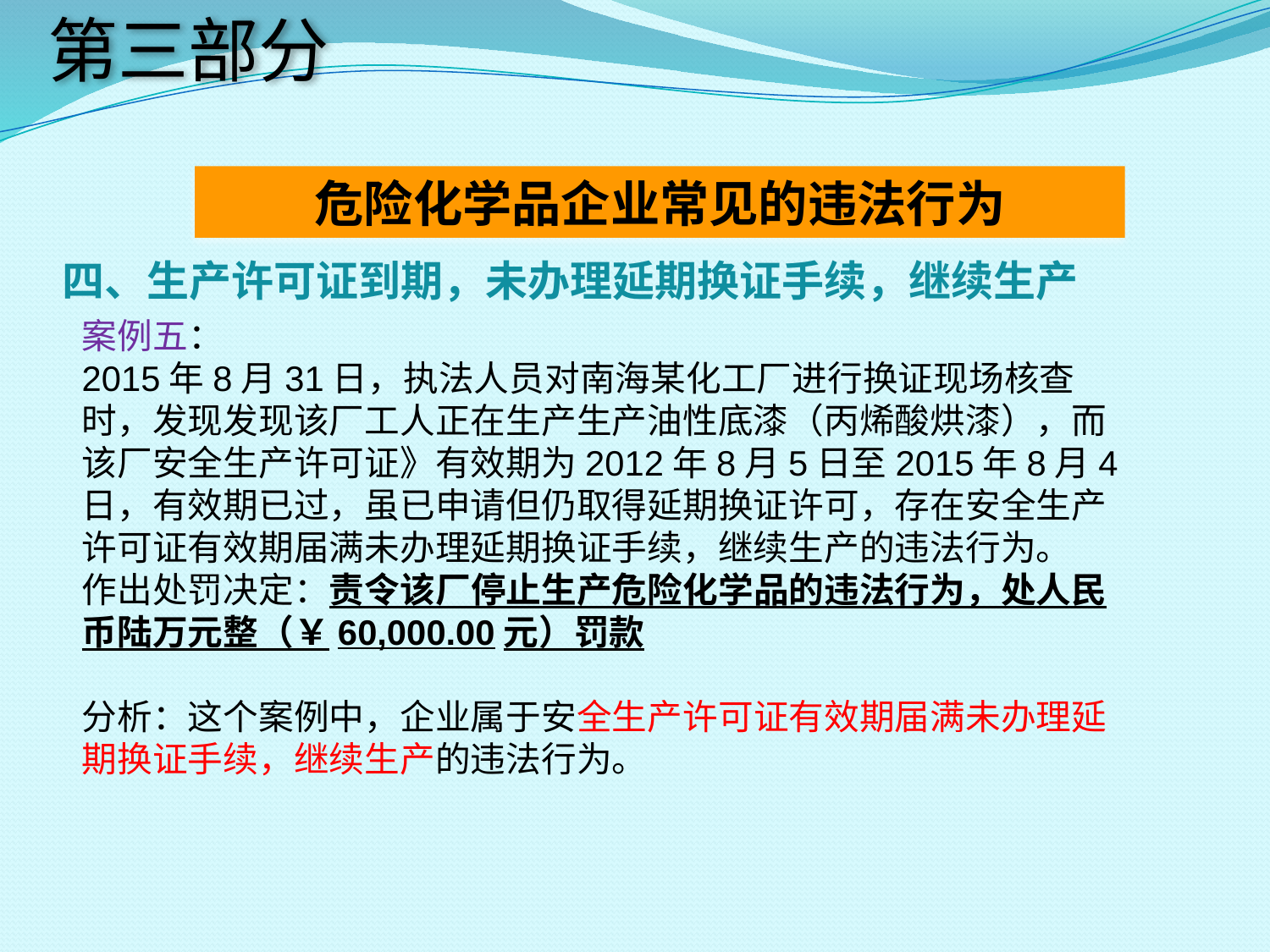

第三部分
危险化学品企业常见的违法行为
四、生产许可证到期，未办理延期换证手续，继续生产
案例五：
2015年8月31日，执法人员对南海某化工厂进行换证现场核查时，发现发现该厂工人正在生产生产油性底漆（丙烯酸烘漆），而该厂安全生产许可证》有效期为2012年8月5日至2015年8月4日，有效期已过，虽已申请但仍取得延期换证许可，存在安全生产许可证有效期届满未办理延期换证手续，继续生产的违法行为。
作出处罚决定：责令该厂停止生产危险化学品的违法行为，处人民币陆万元整（￥60,000.00元）罚款

分析：这个案例中，企业属于安全生产许可证有效期届满未办理延期换证手续，继续生产的违法行为。